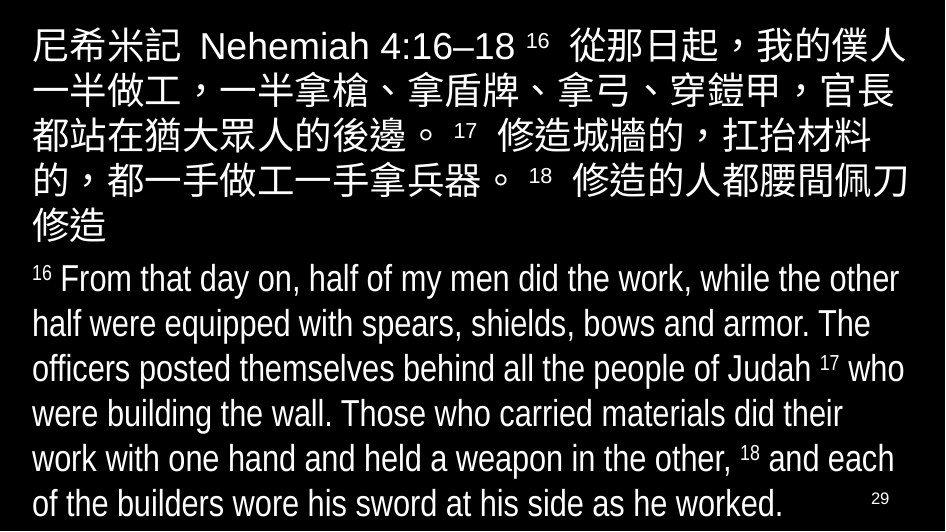

尼希米記 Nehemiah 4:16–18 16 從那日起，我的僕人一半做工，一半拿槍、拿盾牌、拿弓、穿鎧甲，官長都站在猶大眾人的後邊。17 修造城牆的，扛抬材料的，都一手做工一手拿兵器。18 修造的人都腰間佩刀修造
16 From that day on, half of my men did the work, while the other half were equipped with spears, shields, bows and armor. The officers posted themselves behind all the people of Judah 17 who were building the wall. Those who carried materials did their work with one hand and held a weapon in the other, 18 and each of the builders wore his sword at his side as he worked.
29